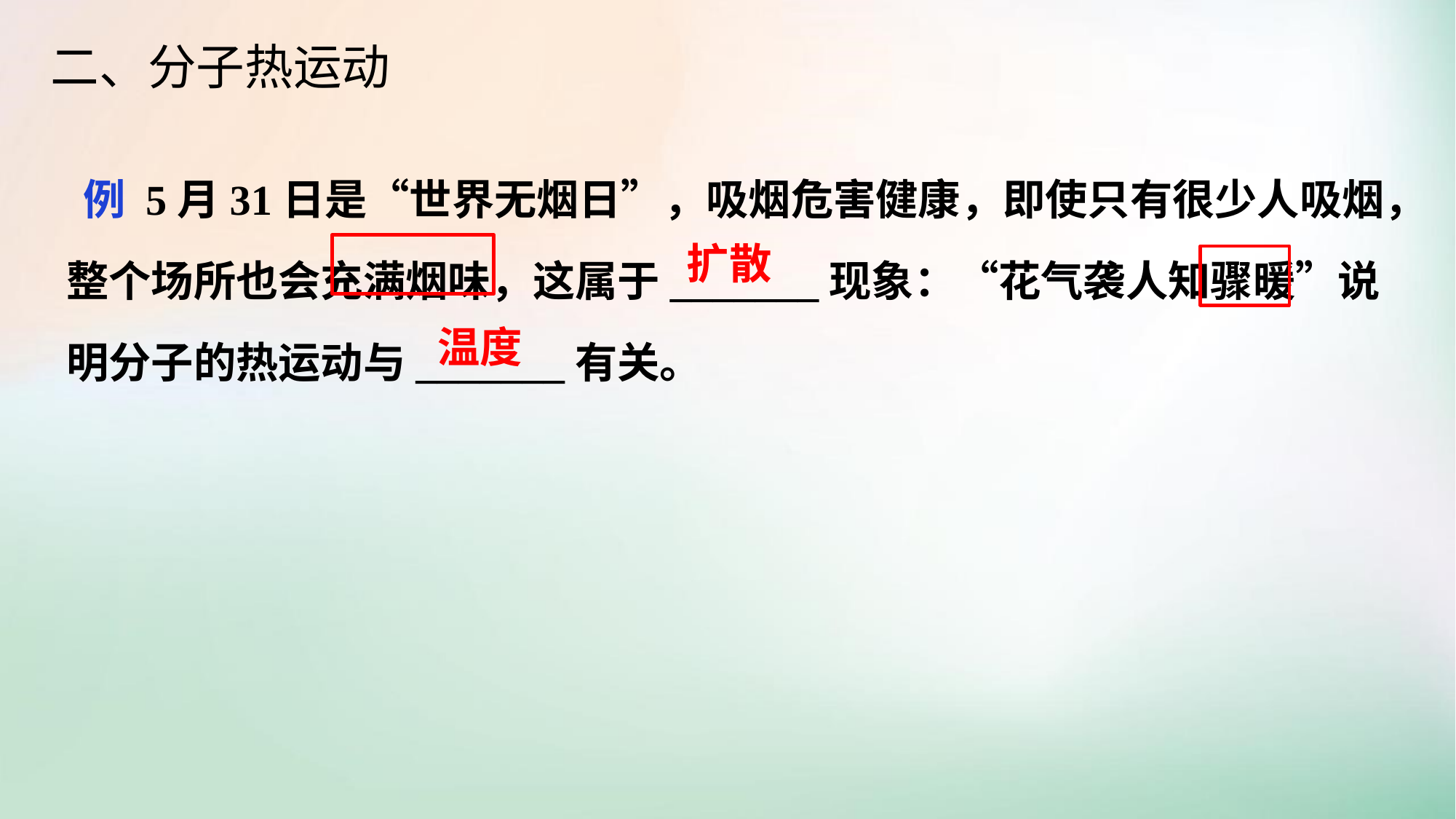

二、分子热运动
 例 5月31日是“世界无烟日”，吸烟危害健康，即使只有很少人吸烟，整个场所也会充满烟味，这属于_______现象：“花气袭人知骤暖”说明分子的热运动与_______有关。
扩散

温度